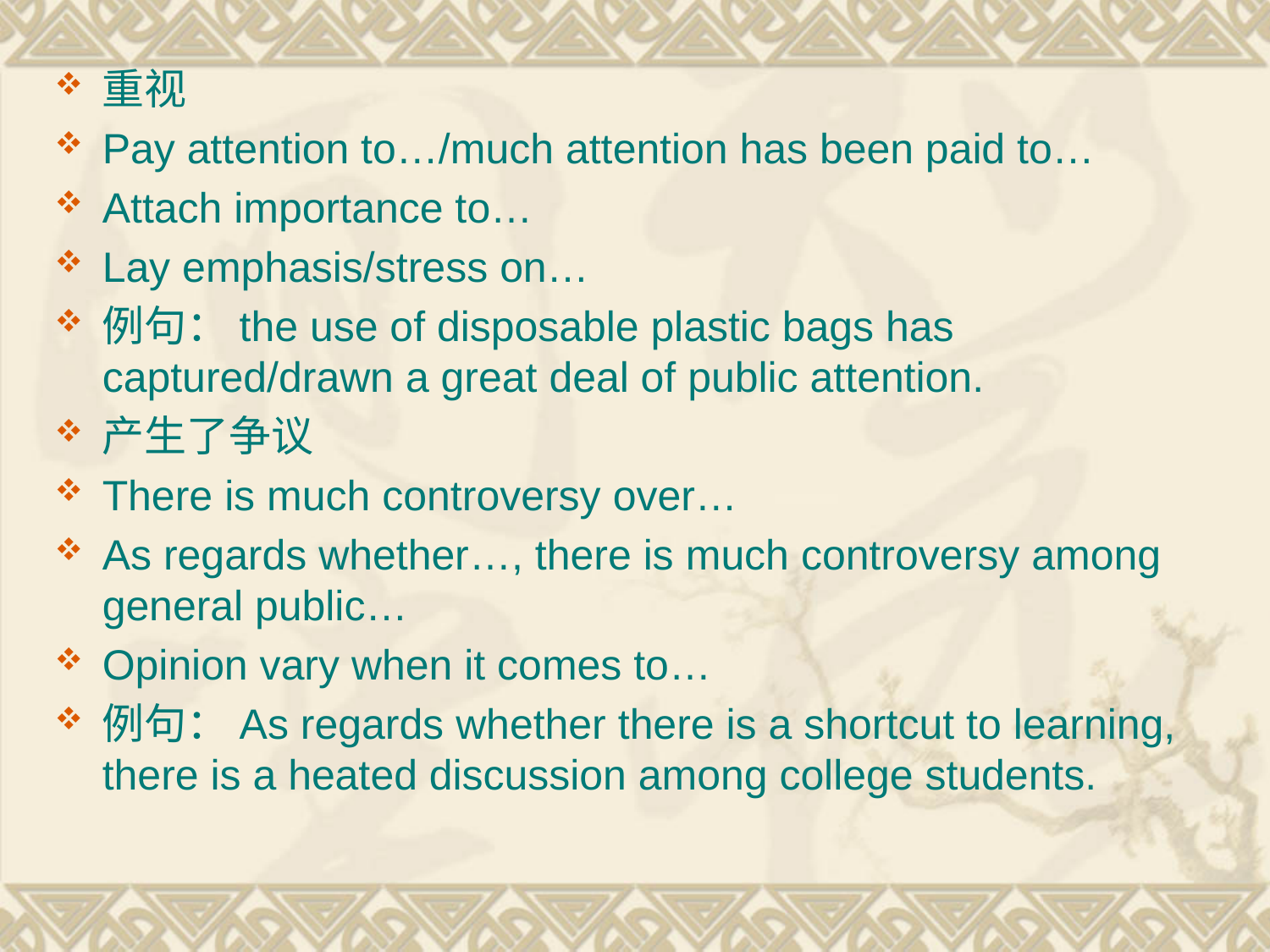

重视
Pay attention to…/much attention has been paid to…
Attach importance to…
Lay emphasis/stress on…
例句：the use of disposable plastic bags has captured/drawn a great deal of public attention.
产生了争议
There is much controversy over…
As regards whether…, there is much controversy among general public…
Opinion vary when it comes to…
例句：As regards whether there is a shortcut to learning, there is a heated discussion among college students.